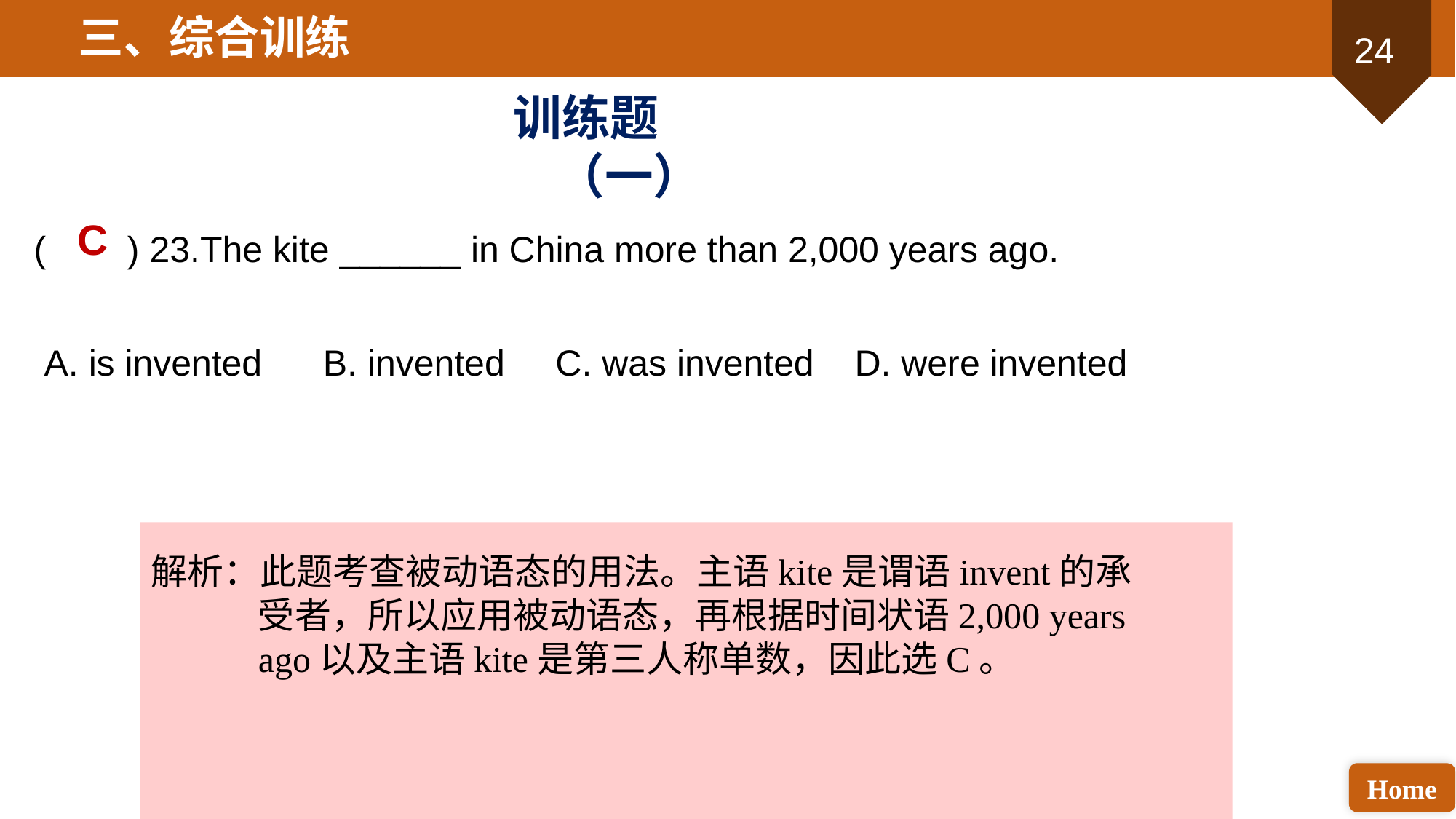

三、综合训练
训练题（一）
C
(        ) 23.The kite ______ in China more than 2,000 years ago.

 A. is invented      B. invented     C. was invented    D. were invented

解析：此题考查被动语态的用法。主语kite是谓语invent的承受者，所以应用被动语态，再根据时间状语2,000 years ago以及主语kite是第三人称单数，因此选C。